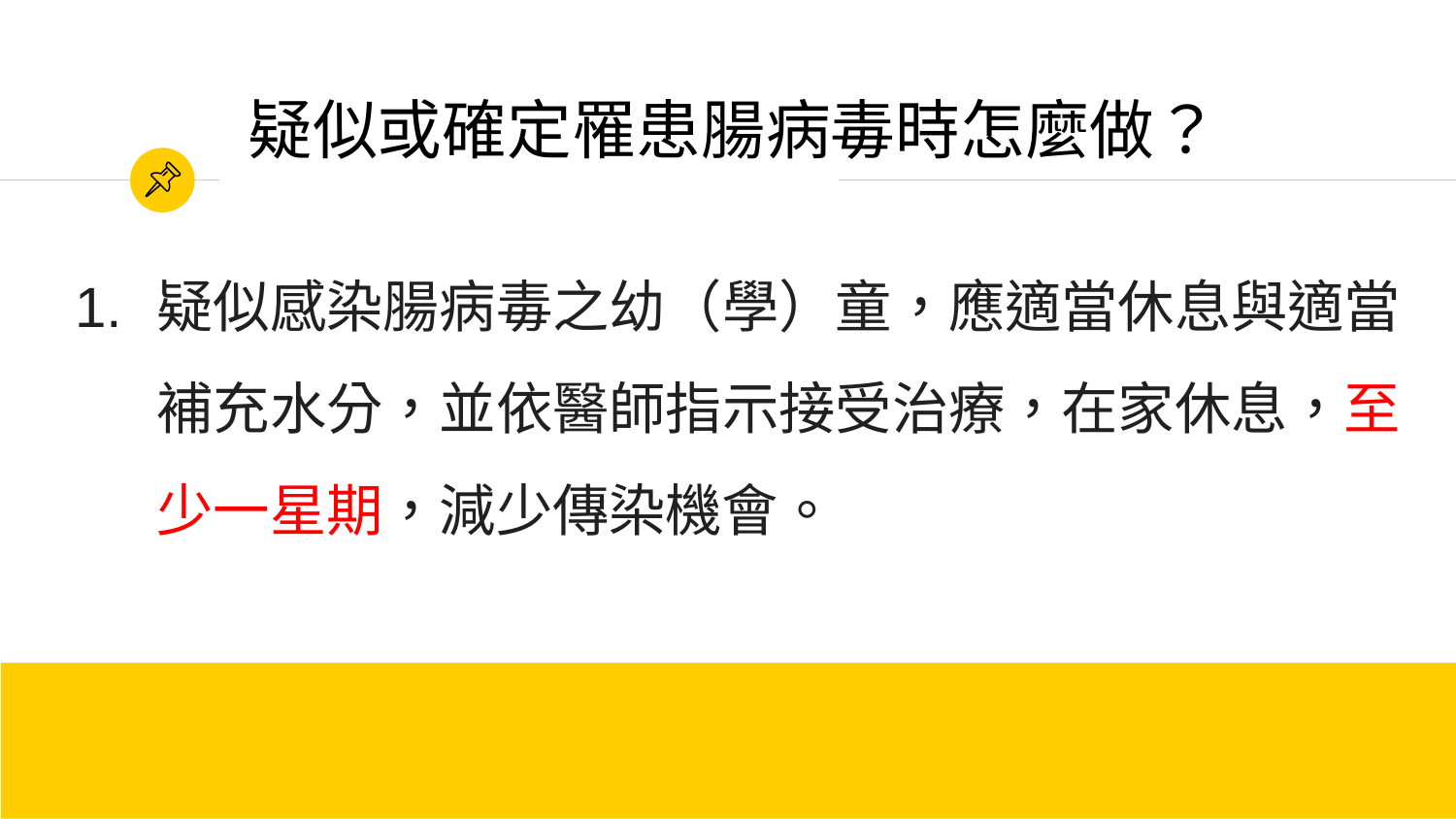

# 疑似或確定罹患腸病毒時怎麼做？

疑似感染腸病毒之幼（學）童，應適當休息與適當補充水分，並依醫師指示接受治療，在家休息，至少一星期，減少傳染機會。